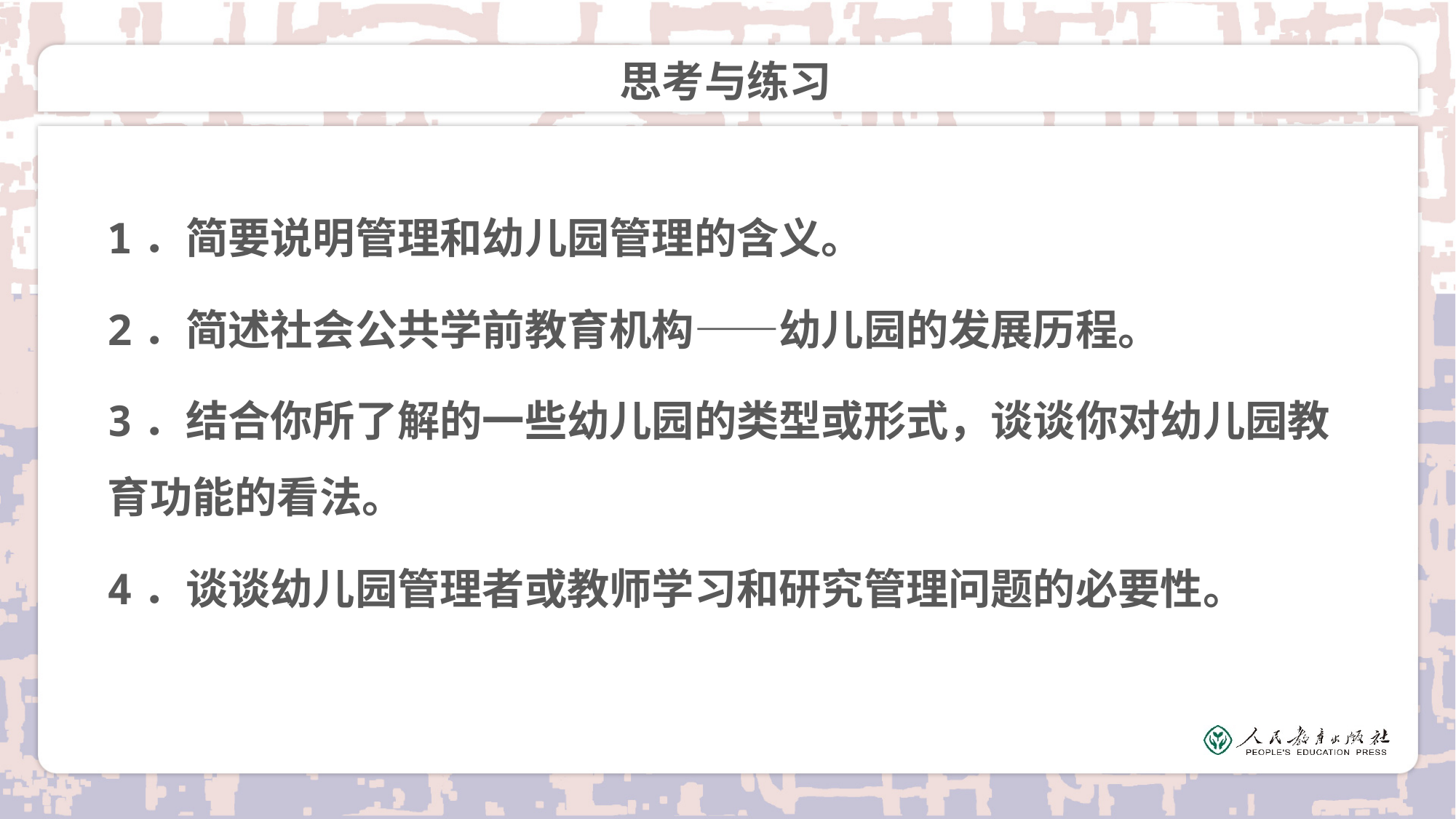

# 思考与练习
1．简要说明管理和幼儿园管理的含义。
2．简述社会公共学前教育机构——幼儿园的发展历程。
3．结合你所了解的一些幼儿园的类型或形式，谈谈你对幼儿园教育功能的看法。
4．谈谈幼儿园管理者或教师学习和研究管理问题的必要性。